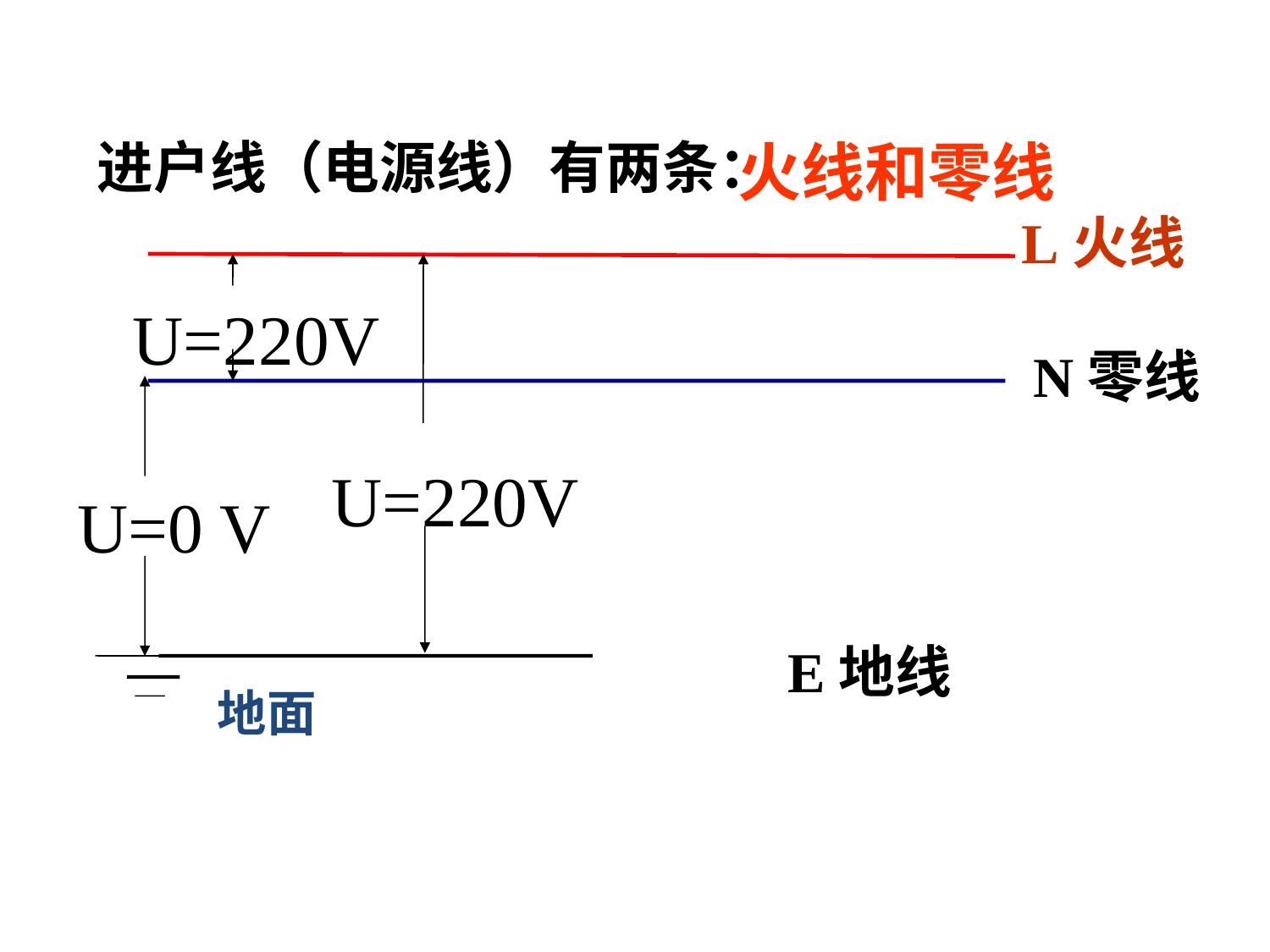

进户线（电源线）有两条：
火线和零线
L火线

U=220V
N零线

U=220V
U=0 V

E地线

地面